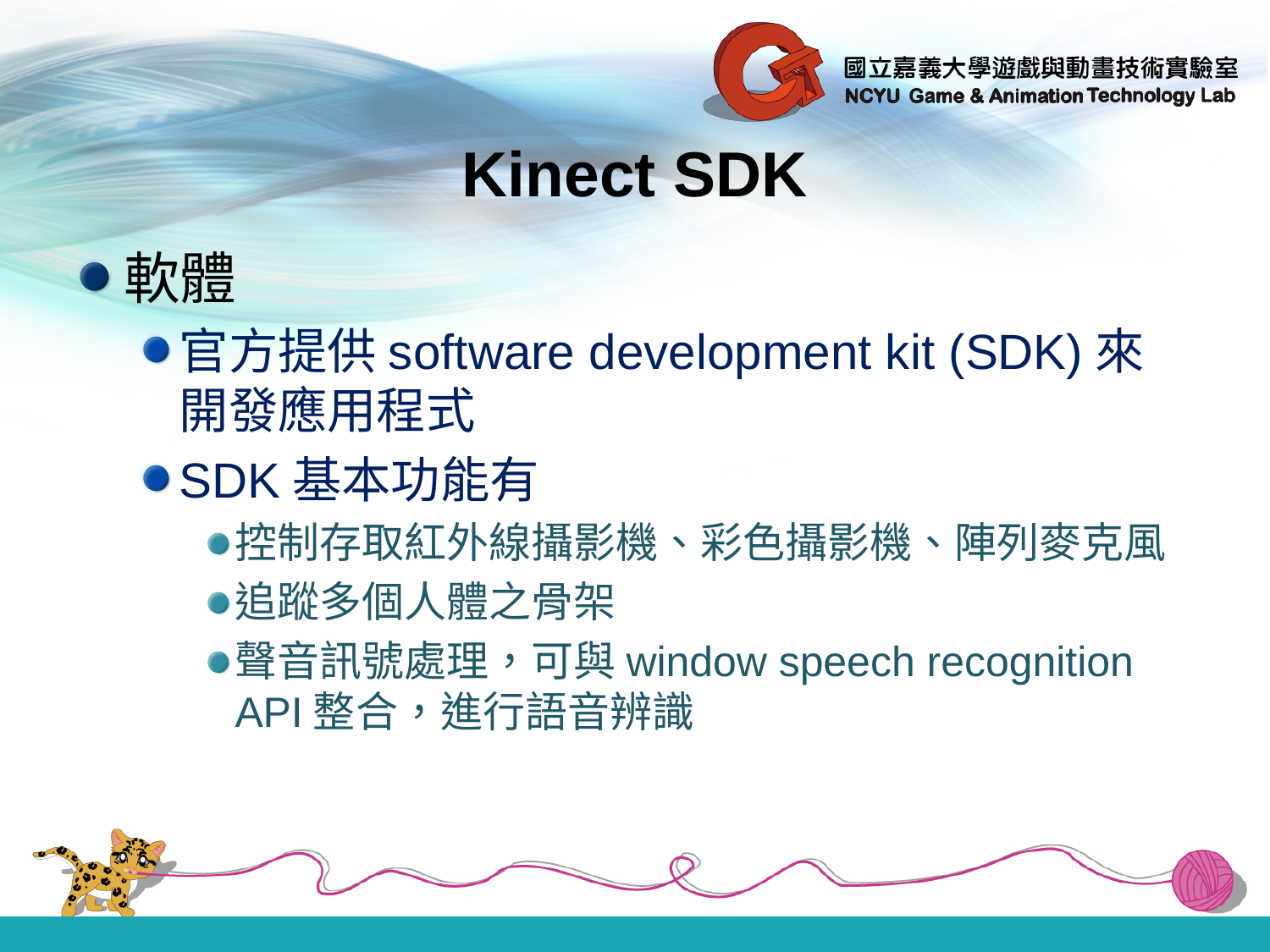

# Kinect SDK
軟體
官方提供software development kit (SDK)來開發應用程式
SDK基本功能有
控制存取紅外線攝影機、彩色攝影機、陣列麥克風
追蹤多個人體之骨架
聲音訊號處理，可與window speech recognition API整合，進行語音辨識